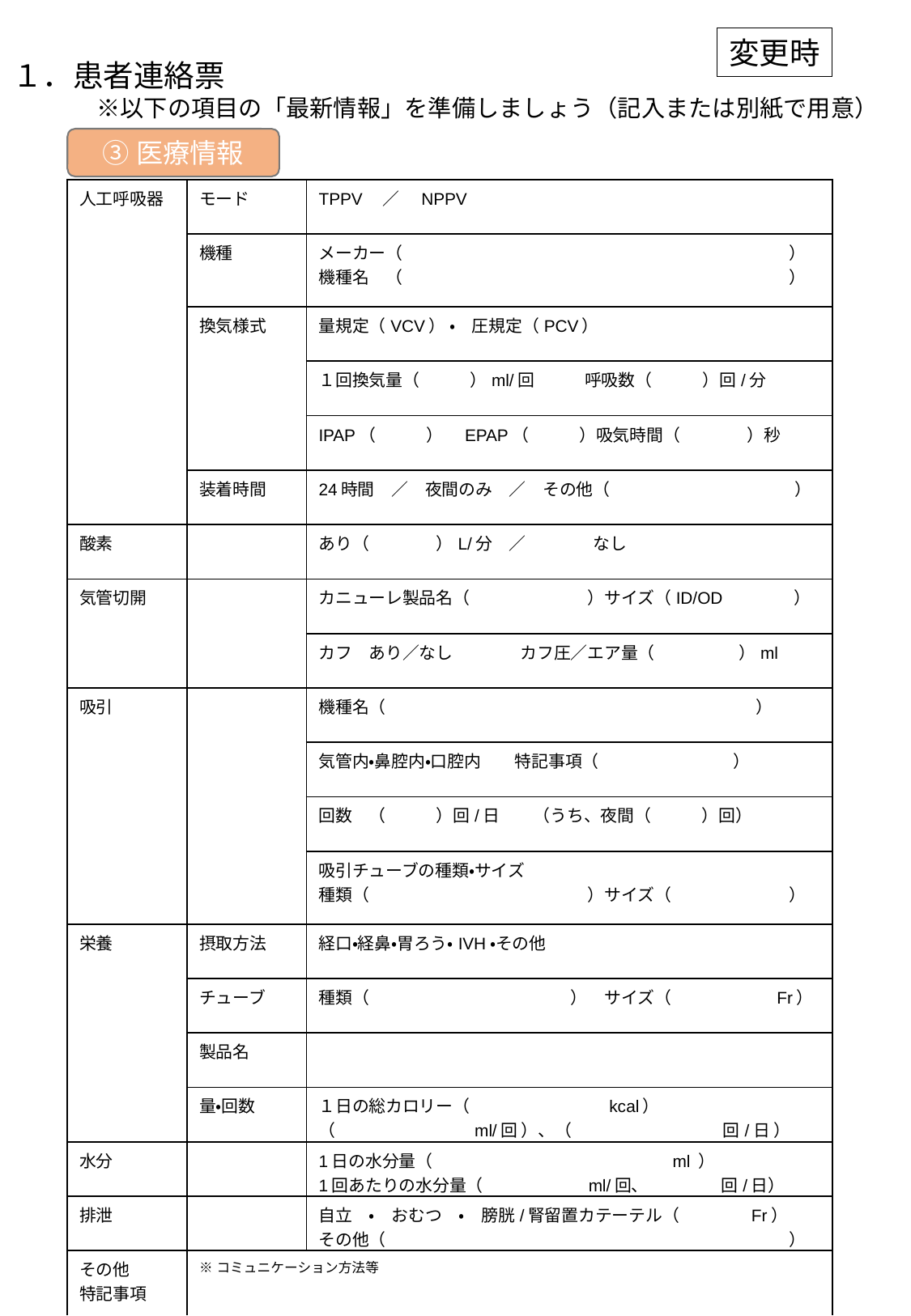

変更時
１．患者連絡票
　　　　※以下の項目の「最新情報」を準備しましょう（記入または別紙で用意）
③医療情報
| 人工呼吸器 | モード | TPPV　／　NPPV |
| --- | --- | --- |
|  | 機種 | メーカー（　　　　　　　　　　　　　　　　　　　　　　　） 機種名　（　　　　　　　　　　　　　　　　　　　　　　　） |
|  | 換気様式 | 量規定（VCV） ・　圧規定（PCV） |
|  |  | １回換気量（　　　）ml/回　　　呼吸数（　　　）回/分 |
|  |  | IPAP（　　　）　EPAP（　　　）吸気時間（　　　　）秒 |
|  | 装着時間 | 24時間　／　夜間のみ　／　その他（　　　　　　　　　　　） |
| 酸素 |  | あり（　　　　）L/分　／　　　　なし |
| 気管切開 |  | カニューレ製品名（　　　　　　　）サイズ（ID/OD　　　　） |
|  |  | カフ　あり／なし　　　　カフ圧／エア量（　　　　　）ml |
| 吸引 |  | 機種名（　　　　　　　　　　　　　　　　　　　　　　） |
|  |  | 気管内・鼻腔内・口腔内　　特記事項（　　　　　　　　） |
|  |  | 回数　（　　　）回/日　　（うち、夜間（　　　）回） |
|  |  | 吸引チューブの種類・サイズ 種類（　　　　　　　　　　　　　）サイズ（　　　　　　　） |
| 栄養 | 摂取方法 | 経口・経鼻・胃ろう・IVH・その他 |
|  | チューブ | 種類（　　　　　　　　　　　　）　サイズ（　　　　　　Fr） |
|  | 製品名 |  |
|  | 量・回数 | １日の総カロリー（　　　　　　　　kcal） （　　　　　　　　ml/回 ）、（　　　　　　　　　回/日 ） |
| 水分 |  | 1日の水分量（　　　　　　　　　　　　　　ml ） 1回あたりの水分量（　　　　　　ml/回、 回/日） |
| 排泄 |  | 自立　・　おむつ　・　膀胱/腎留置カテーテル（　　　　Fr） その他（　　　　　　　　　　　　　　　　　　　　　　　　） |
| その他 特記事項 | ※コミュニケーション方法等 |  |